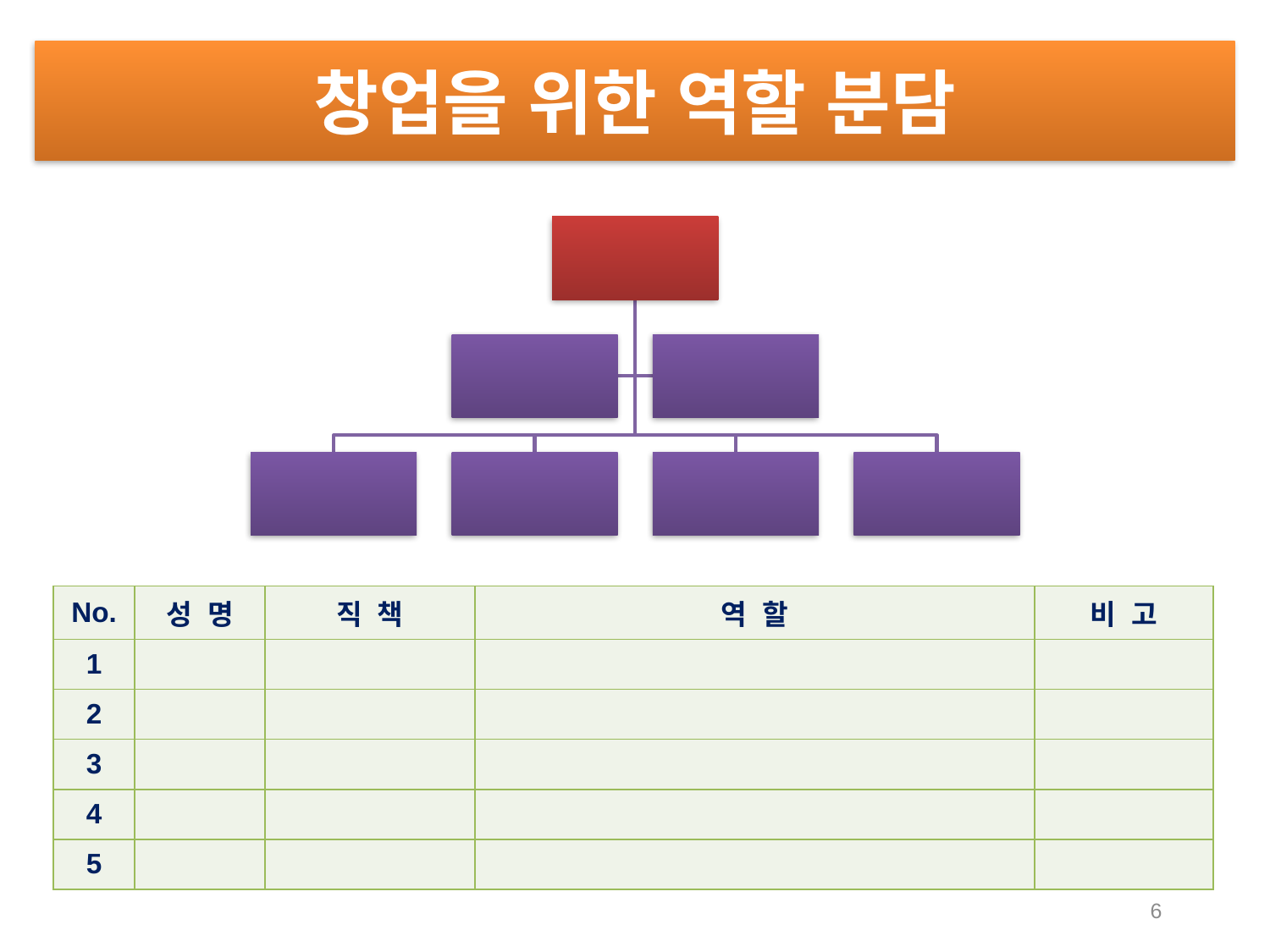

창업을 위한 역할 분담

| No. | 성 명 | 직 책 | 역 할 | 비 고 |
| --- | --- | --- | --- | --- |
| 1 |  |  |  |  |
| 2 |  |  |  |  |
| 3 |  |  |  |  |
| 4 |  |  |  |  |
| 5 |  |  |  |  |
6